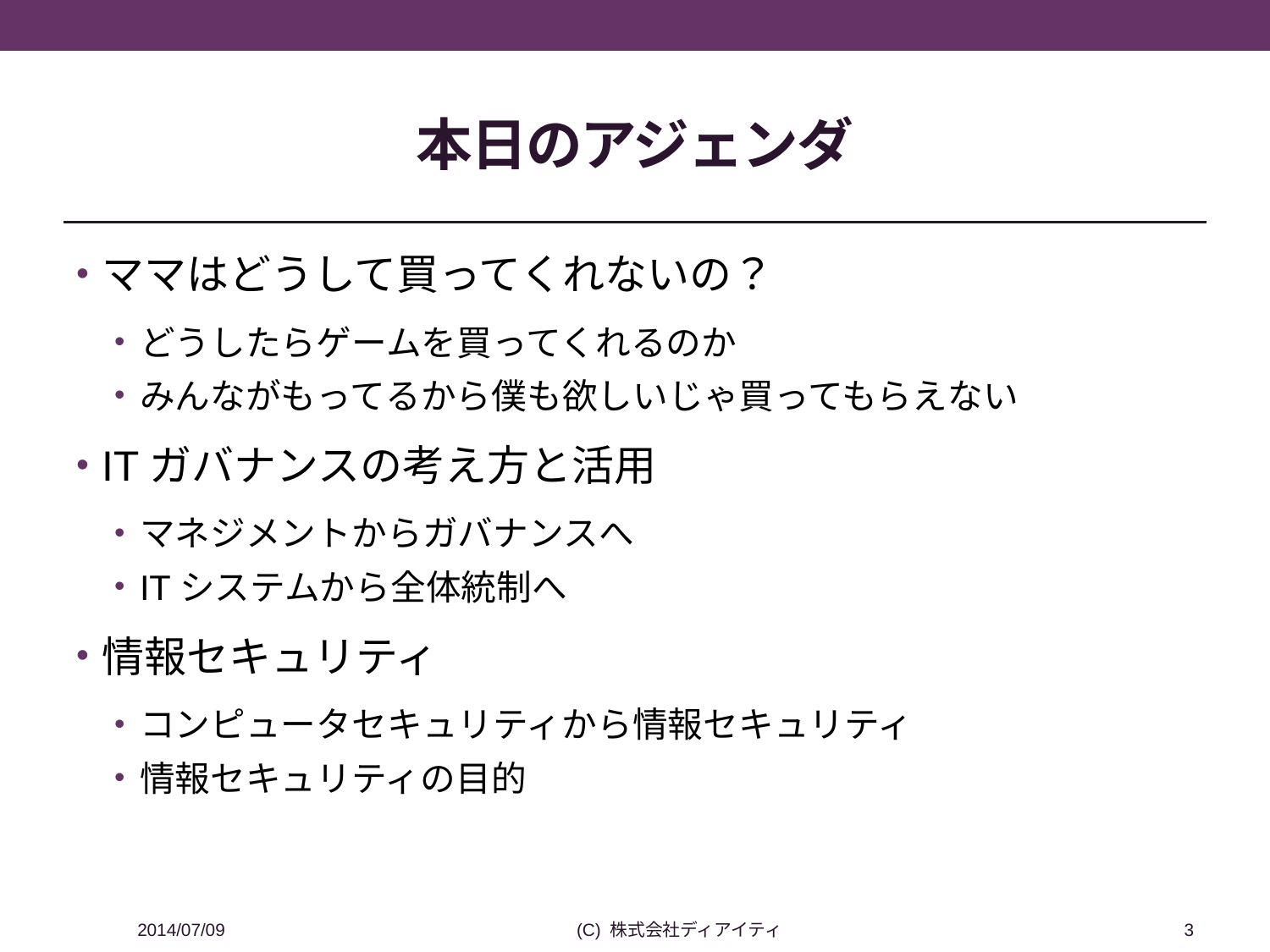

# 本日のアジェンダ
ママはどうして買ってくれないの？
どうしたらゲームを買ってくれるのか
みんながもってるから僕も欲しいじゃ買ってもらえない
ITガバナンスの考え方と活用
マネジメントからガバナンスへ
ITシステムから全体統制へ
情報セキュリティ
コンピュータセキュリティから情報セキュリティ
情報セキュリティの目的

2014/07/09
(C) 株式会社ディアイティ
3